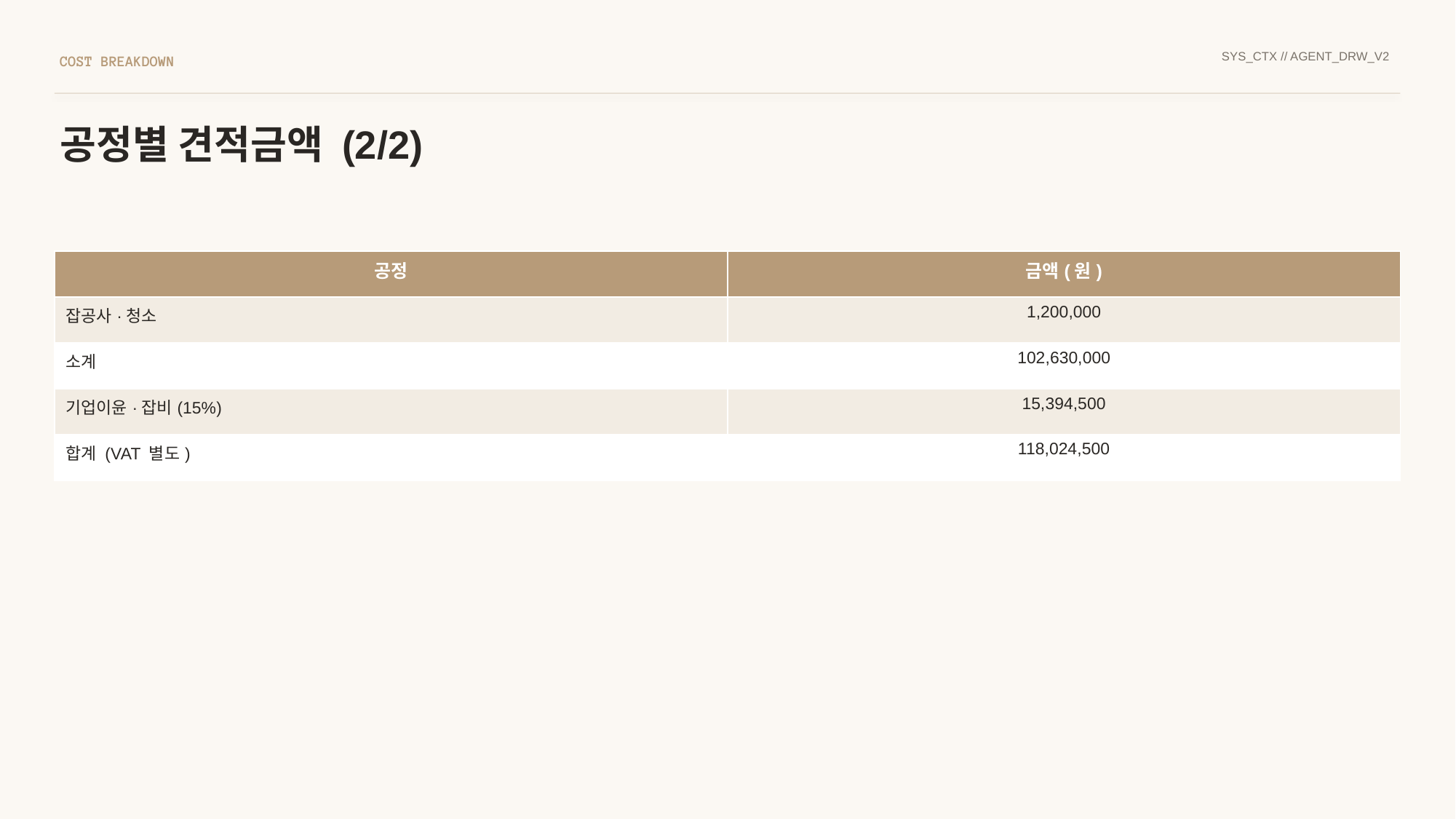

SYS_CTX // AGENT_DRW_V2
COST BREAKDOWN

공정별 견적금액 (2/2)
| 공정 | 금액(원) |
| --- | --- |
| 잡공사·청소 | 1,200,000 |
| 소계 | 102,630,000 |
| 기업이윤·잡비(15%) | 15,394,500 |
| 합계 (VAT 별도) | 118,024,500 |